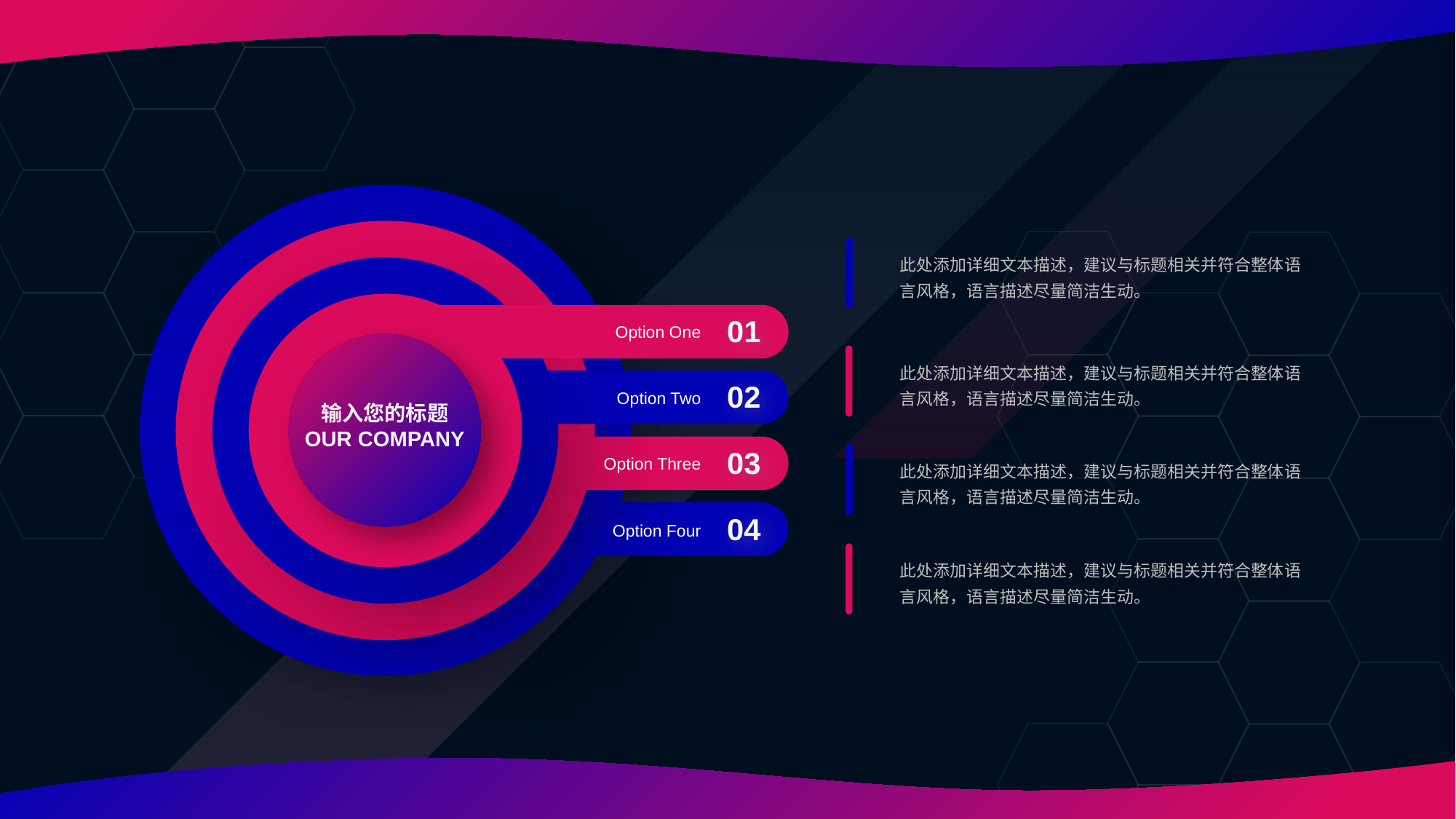

此处添加详细文本描述，建议与标题相关并符合整体语言风格，语言描述尽量简洁生动。

01
Option One

此处添加详细文本描述，建议与标题相关并符合整体语言风格，语言描述尽量简洁生动。
02
Option Two
输入您的标题
OUR COMPANY
03
Option Three

此处添加详细文本描述，建议与标题相关并符合整体语言风格，语言描述尽量简洁生动。
04
Option Four

此处添加详细文本描述，建议与标题相关并符合整体语言风格，语言描述尽量简洁生动。